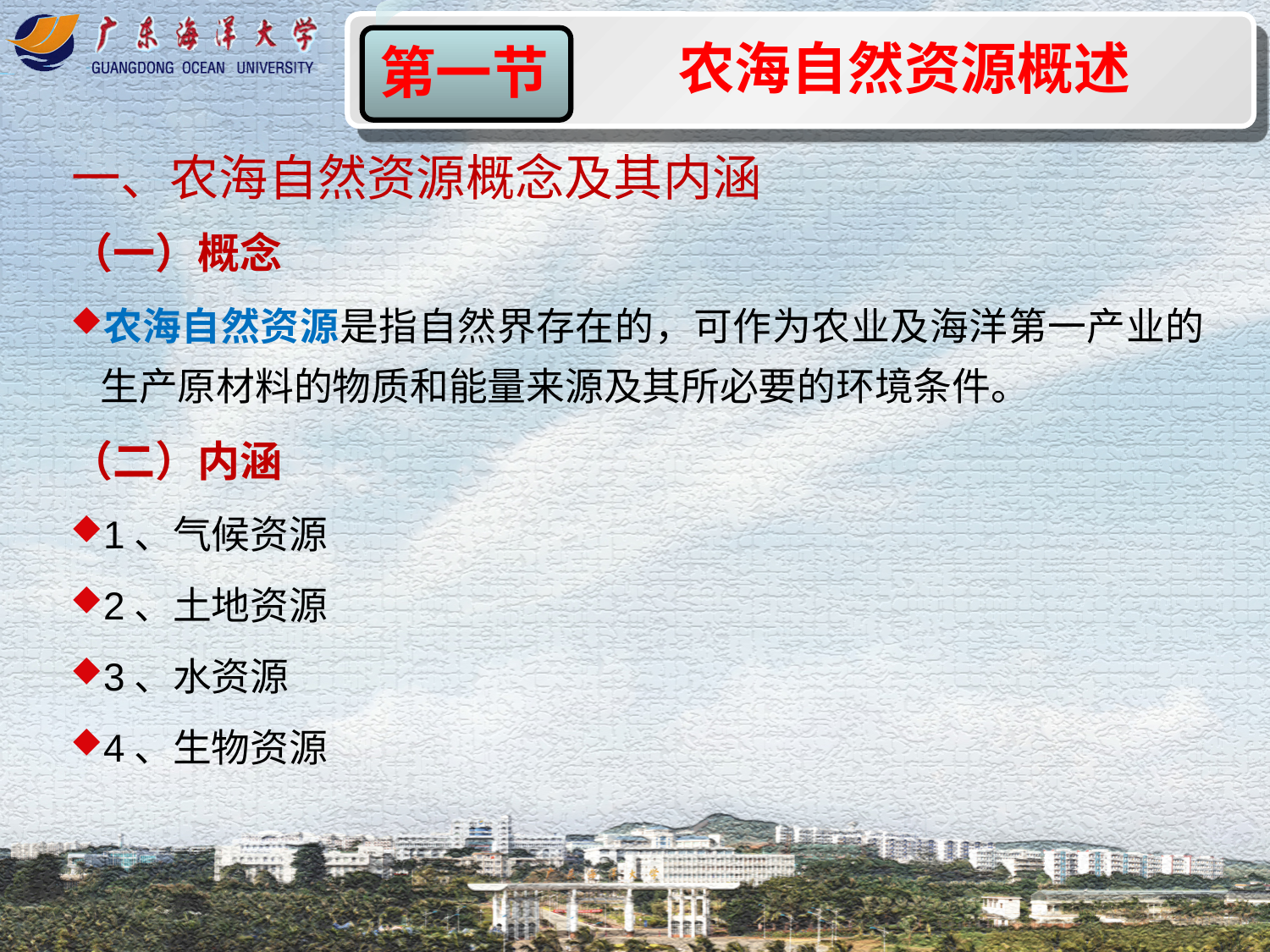

农海自然资源概述

第一节
一、农海自然资源概念及其内涵
（一）概念
农海自然资源是指自然界存在的，可作为农业及海洋第一产业的生产原材料的物质和能量来源及其所必要的环境条件。
（二）内涵
1、气候资源
2、土地资源
3、水资源
4、生物资源